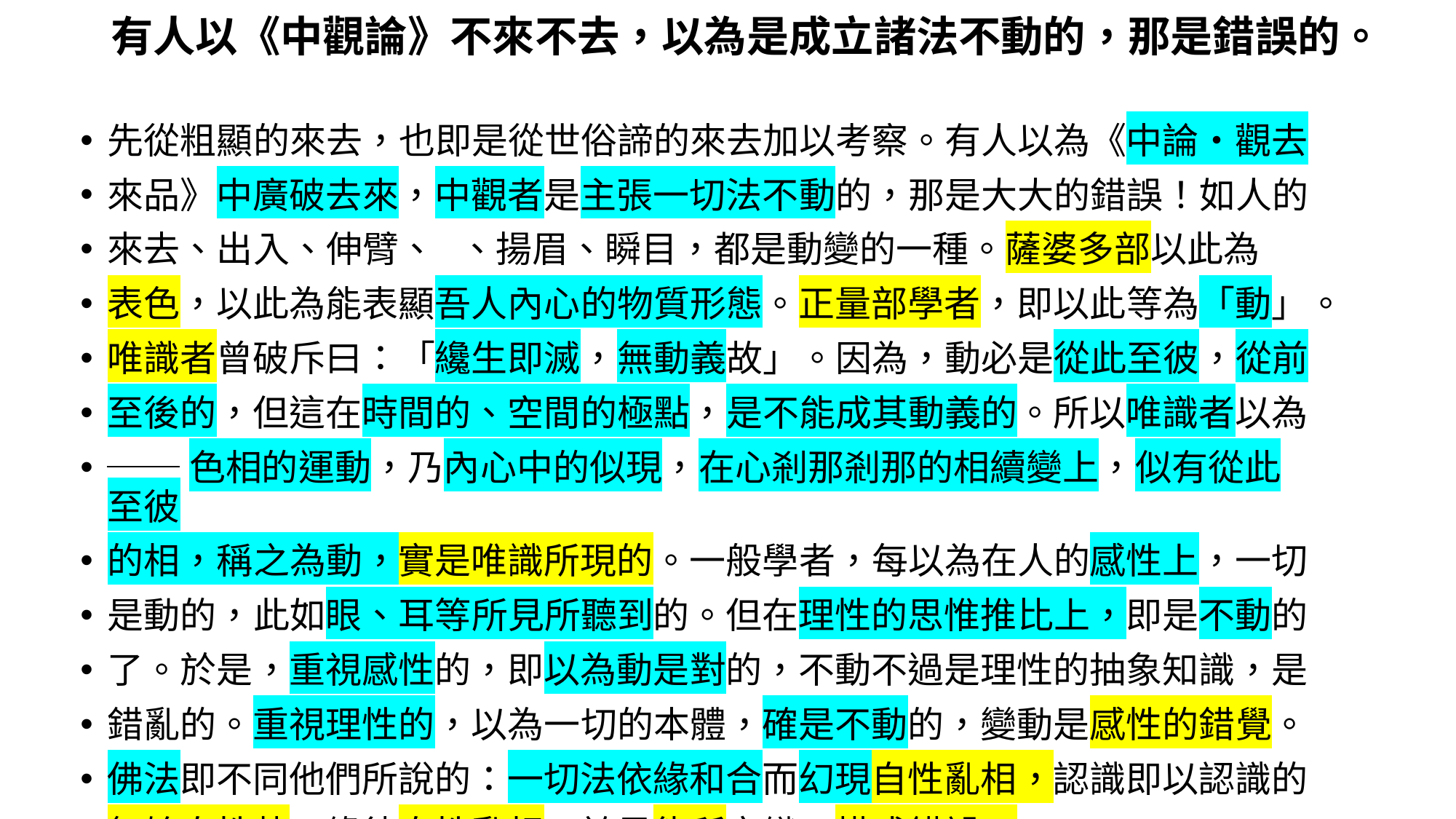

# 有人以《中觀論》不來不去，以為是成立諸法不動的，那是錯誤的。
先從粗顯的來去，也即是從世俗諦的來去加以考察。有人以為《中論‧觀去
來品》中廣破去來，中觀者是主張一切法不動的，那是大大的錯誤！如人的
來去、出入、伸臂、   、揚眉、瞬目，都是動變的一種。薩婆多部以此為
表色，以此為能表顯吾人內心的物質形態。正量部學者，即以此等為「動」。
唯識者曾破斥曰：「纔生即滅，無動義故」。因為，動必是從此至彼，從前
至後的，但這在時間的、空間的極點，是不能成其動義的。所以唯識者以為
──色相的運動，乃內心中的似現，在心剎那剎那的相續變上，似有從此至彼
的相，稱之為動，實是唯識所現的。一般學者，每以為在人的感性上，一切
是動的，此如眼、耳等所見所聽到的。但在理性的思惟推比上，即是不動的
了。於是，重視感性的，即以為動是對的，不動不過是理性的抽象知識，是
錯亂的。重視理性的，以為一切的本體，確是不動的，變動是感性的錯覺。
佛法即不同他們所說的：一切法依緣和合而幻現自性亂相，認識即以認識的
無始自性執，緣彼自性亂相，於是能所交織，構成錯誤。